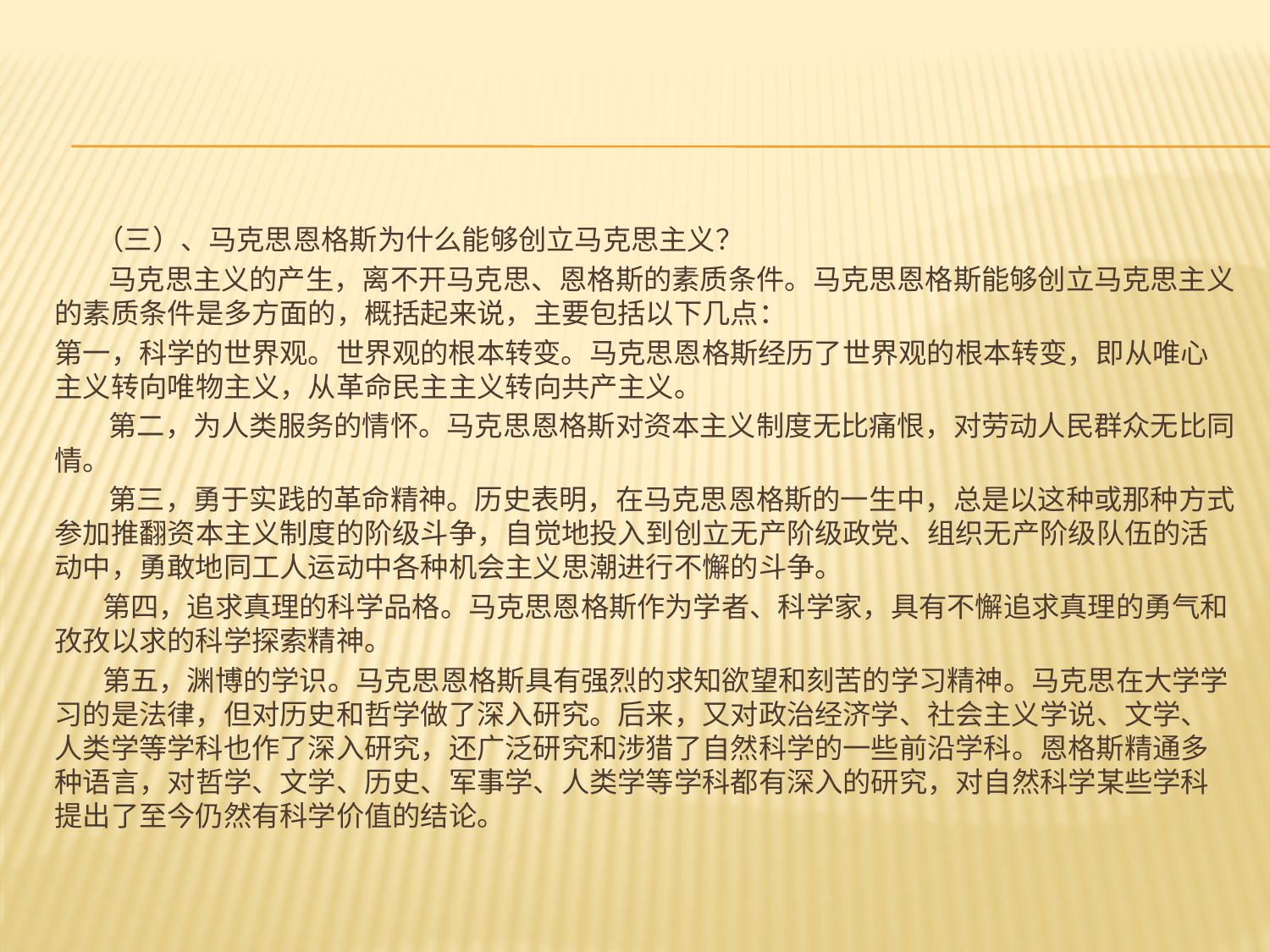

#
      （三）、马克思恩格斯为什么能够创立马克思主义？
        马克思主义的产生，离不开马克思、恩格斯的素质条件。马克思恩格斯能够创立马克思主义的素质条件是多方面的，概括起来说，主要包括以下几点：
第一，科学的世界观。世界观的根本转变。马克思恩格斯经历了世界观的根本转变，即从唯心主义转向唯物主义，从革命民主主义转向共产主义。
        第二，为人类服务的情怀。马克思恩格斯对资本主义制度无比痛恨，对劳动人民群众无比同情。
        第三，勇于实践的革命精神。历史表明，在马克思恩格斯的一生中，总是以这种或那种方式参加推翻资本主义制度的阶级斗争，自觉地投入到创立无产阶级政党、组织无产阶级队伍的活动中，勇敢地同工人运动中各种机会主义思潮进行不懈的斗争。
       第四，追求真理的科学品格。马克思恩格斯作为学者、科学家，具有不懈追求真理的勇气和孜孜以求的科学探索精神。
       第五，渊博的学识。马克思恩格斯具有强烈的求知欲望和刻苦的学习精神。马克思在大学学习的是法律，但对历史和哲学做了深入研究。后来，又对政治经济学、社会主义学说、文学、人类学等学科也作了深入研究，还广泛研究和涉猎了自然科学的一些前沿学科。恩格斯精通多种语言，对哲学、文学、历史、军事学、人类学等学科都有深入的研究，对自然科学某些学科提出了至今仍然有科学价值的结论。